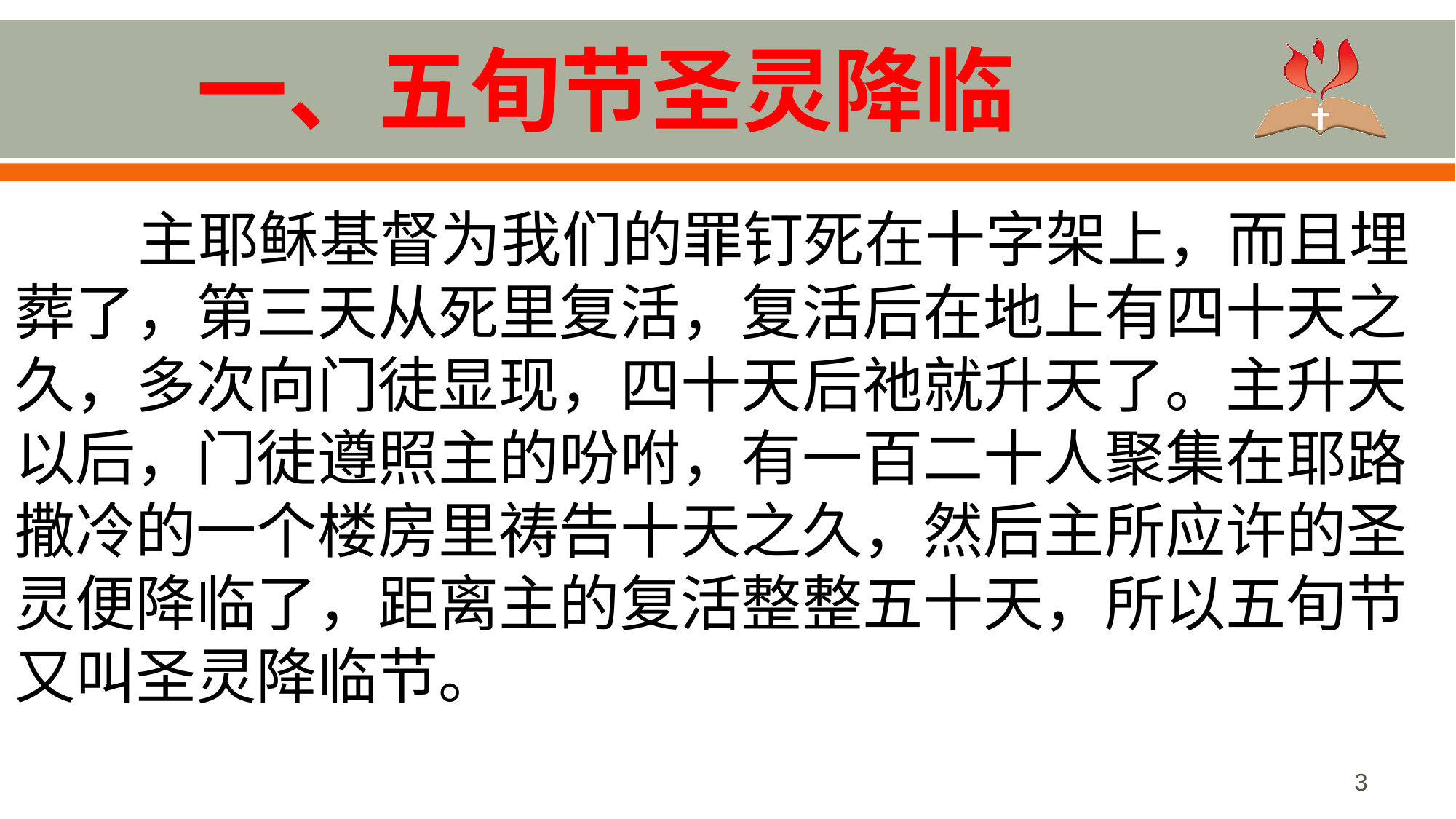

# 一、五旬节圣灵降临
主耶稣基督为我们的罪钉死在十字架上，而且埋葬了，第三天从死里复活，复活后在地上有四十天之久，多次向门徒显现，四十天后祂就升天了。主升天以后，门徒遵照主的吩咐，有一百二十人聚集在耶路撒冷的一个楼房里祷告十天之久，然后主所应许的圣灵便降临了，距离主的复活整整五十天，所以五旬节又叫圣灵降临节。

3